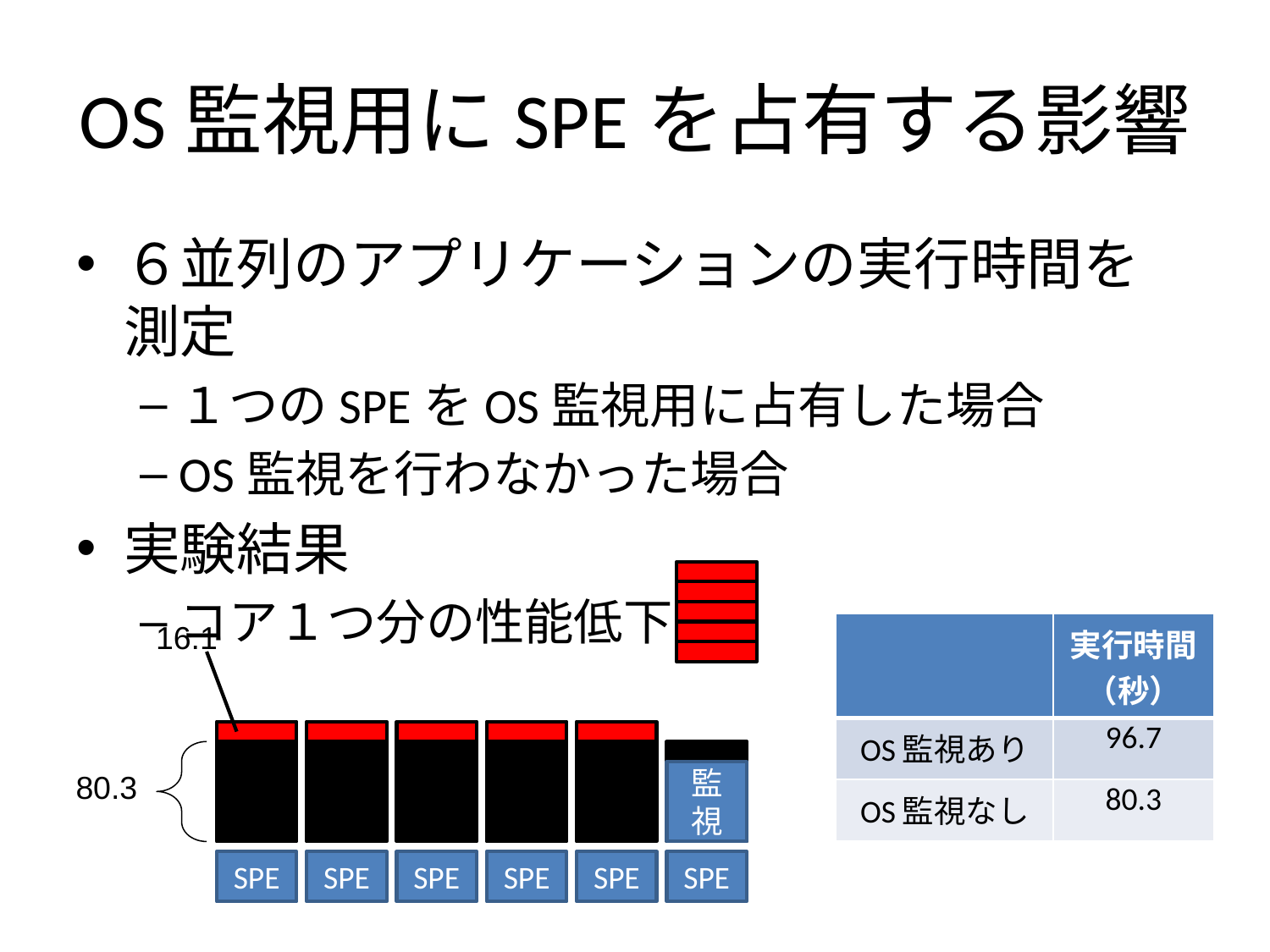

# OS監視用にSPEを占有する影響
６並列のアプリケーションの実行時間を測定
１つのSPEをOS監視用に占有した場合
OS監視を行わなかった場合
実験結果
コア１つ分の性能低下

16.1
|  | 実行時間（秒） |
| --- | --- |
| OS監視あり | 96.7 |
| OS監視なし | 80.3 |

SPE

SPE

SPE

SPE

80.3
監視
SPE
SPE